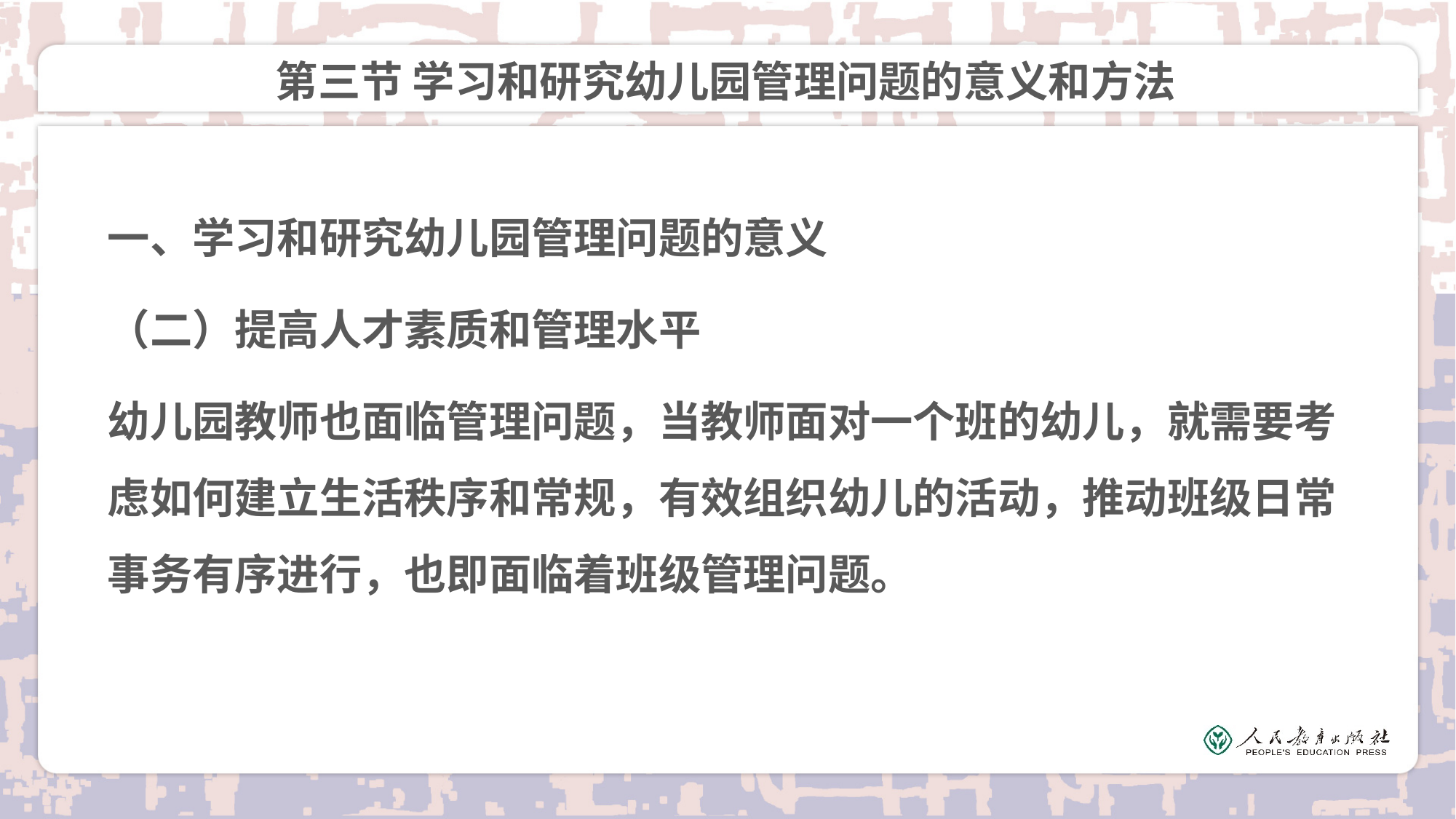

# 第三节 学习和研究幼儿园管理问题的意义和方法
一、学习和研究幼儿园管理问题的意义
（二）提高人才素质和管理水平
幼儿园教师也面临管理问题，当教师面对一个班的幼儿，就需要考虑如何建立生活秩序和常规，有效组织幼儿的活动，推动班级日常事务有序进行，也即面临着班级管理问题。